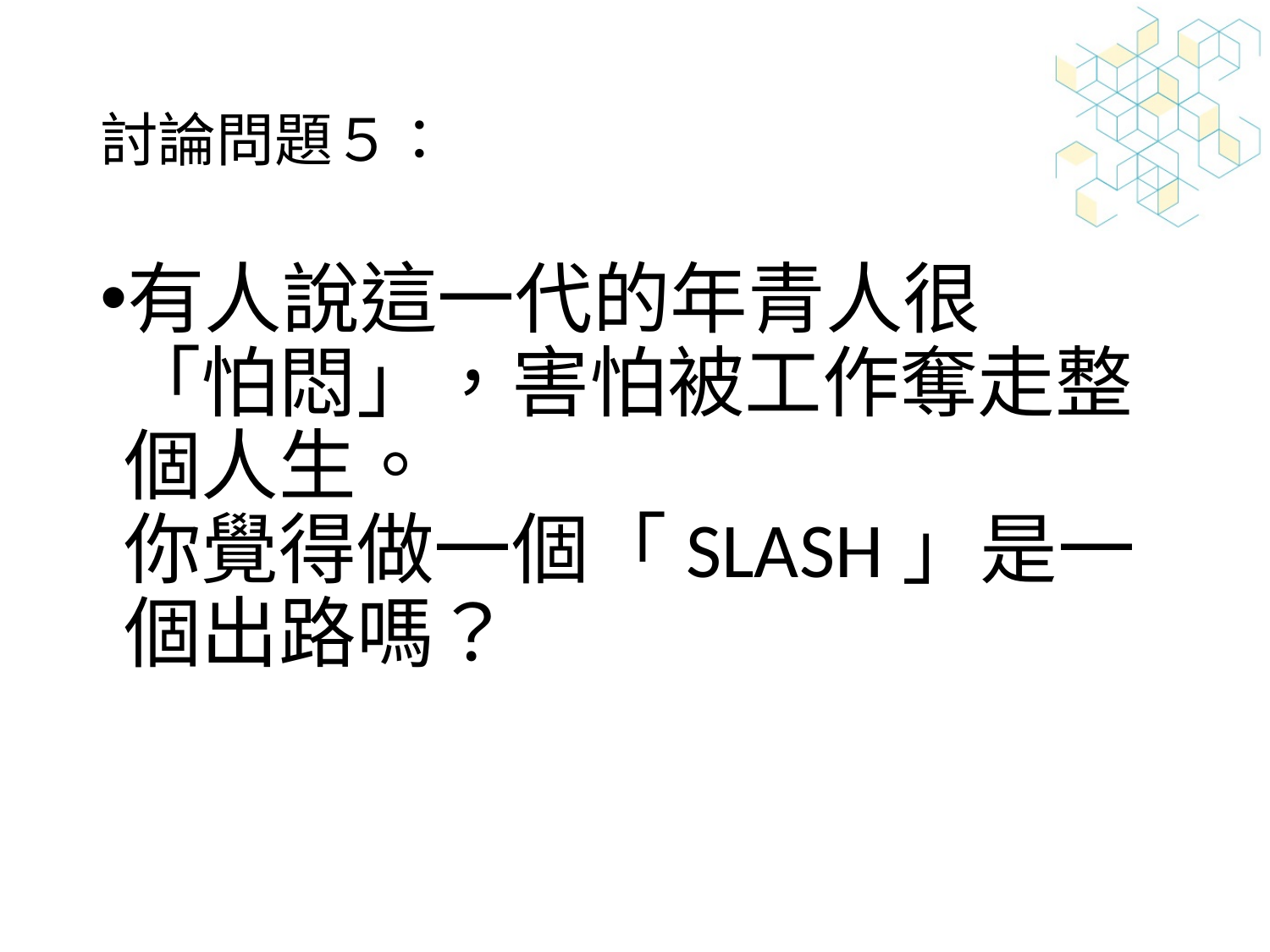

# 討論問題５：

有人說這一代的年青人很
「怕悶」，害怕被工作奪走整個人生。
你覺得做一個「SLASH」是一個出路嗎？